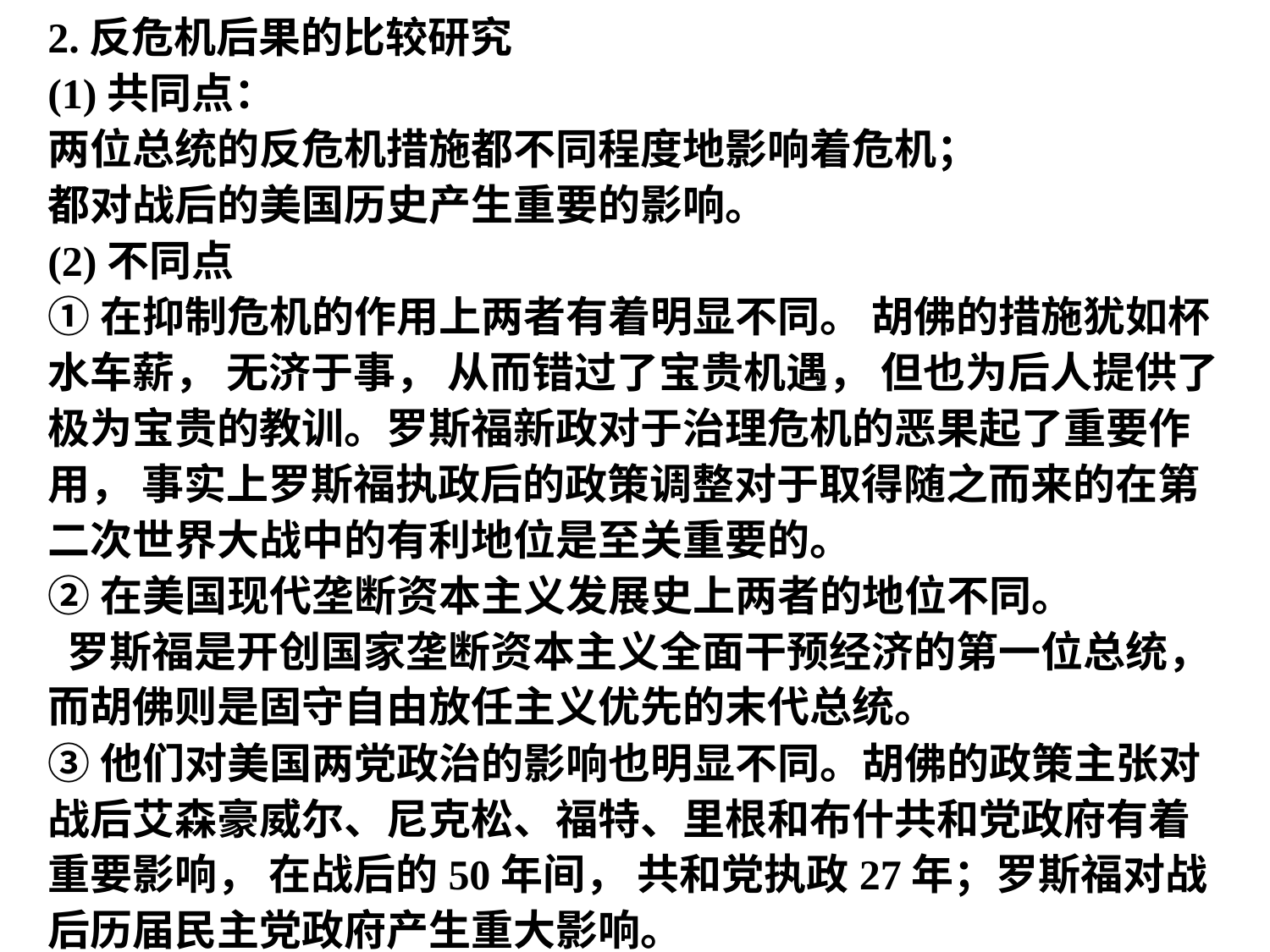

2.反危机后果的比较研究
(1)共同点：
两位总统的反危机措施都不同程度地影响着危机；
都对战后的美国历史产生重要的影响。
(2)不同点
①在抑制危机的作用上两者有着明显不同。 胡佛的措施犹如杯水车薪， 无济于事， 从而错过了宝贵机遇， 但也为后人提供了极为宝贵的教训。罗斯福新政对于治理危机的恶果起了重要作用， 事实上罗斯福执政后的政策调整对于取得随之而来的在第二次世界大战中的有利地位是至关重要的。
②在美国现代垄断资本主义发展史上两者的地位不同。
 罗斯福是开创国家垄断资本主义全面干预经济的第一位总统， 而胡佛则是固守自由放任主义优先的末代总统。
③他们对美国两党政治的影响也明显不同。胡佛的政策主张对战后艾森豪威尔、尼克松、福特、里根和布什共和党政府有着重要影响， 在战后的50年间， 共和党执政27年；罗斯福对战后历届民主党政府产生重大影响。